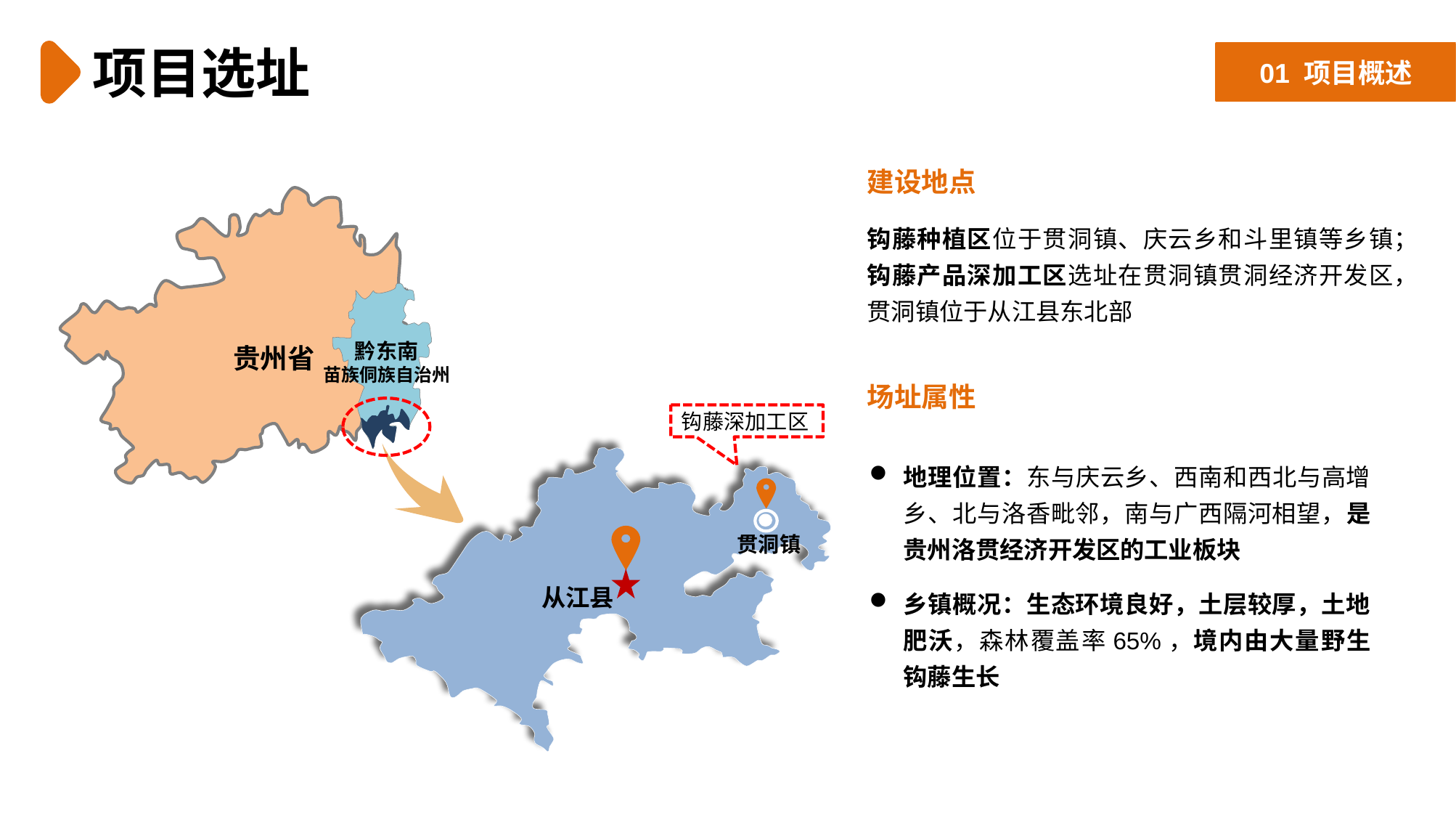

项目选址
01 项目概述

建设地点

贵州省

黔东南
苗族侗族自治州

钩藤深加工区

贯洞镇

从江县

钩藤种植区位于贯洞镇、庆云乡和斗里镇等乡镇；
钩藤产品深加工区选址在贯洞镇贯洞经济开发区，贯洞镇位于从江县东北部
场址属性

地理位置：东与庆云乡、西南和西北与高增乡、北与洛香毗邻，南与广西隔河相望，是贵州洛贯经济开发区的工业板块
乡镇概况：生态环境良好，土层较厚，土地肥沃，森林覆盖率65%，境内由大量野生钩藤生长